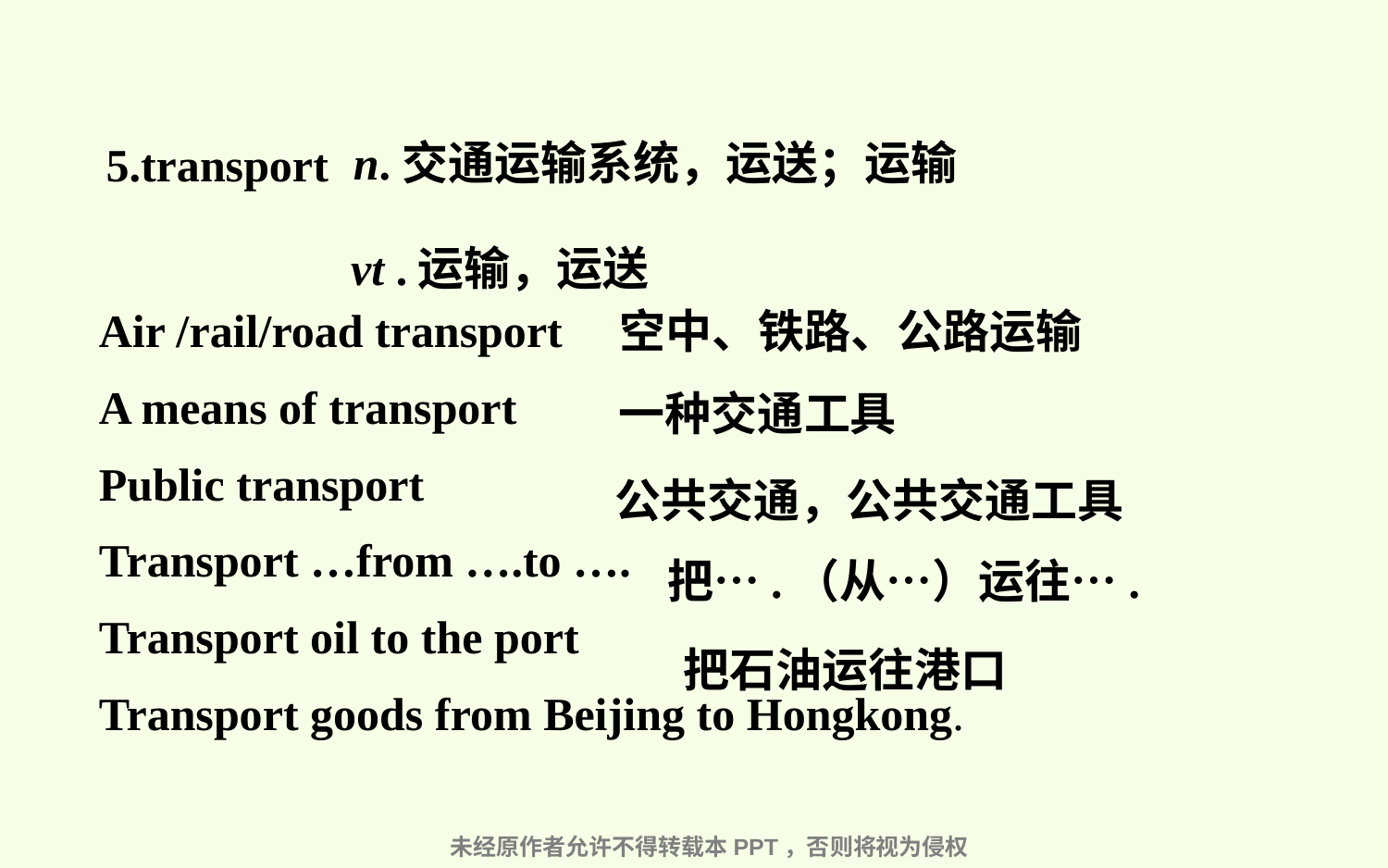

n.交通运输系统，运送；运输
5.transport
| vt .运输，运送 |
| --- |
| Air /rail/road transport A means of transport Public transport Transport …from ….to …. Transport oil to the port Transport goods from Beijing to Hongkong. |
| --- |
空中、铁路、公路运输
一种交通工具
公共交通，公共交通工具
把….（从…）运往….
把石油运往港口